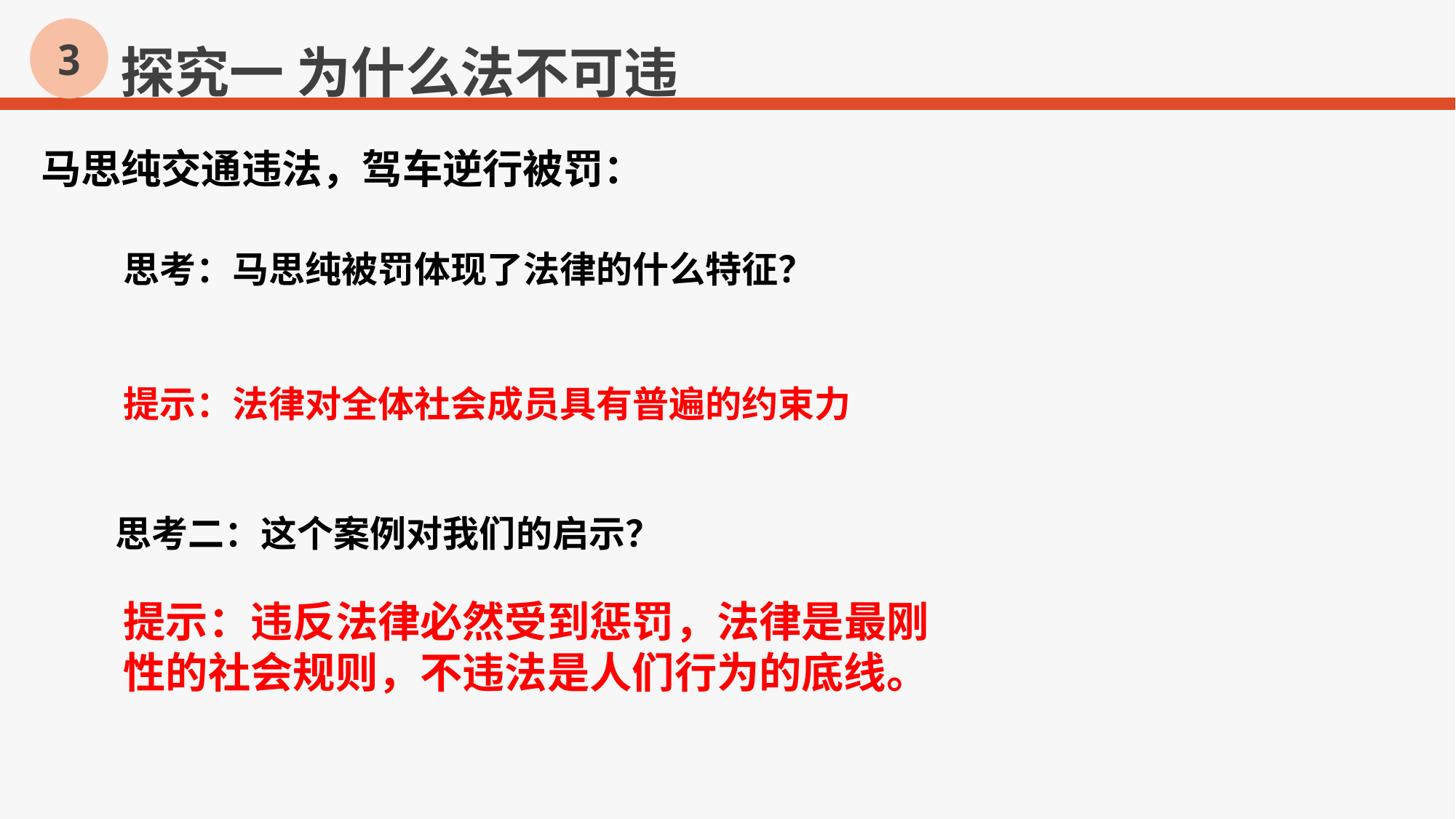

探究一 为什么法不可违
3

马思纯交通违法，驾车逆行被罚：
思考：马思纯被罚体现了法律的什么特征？
提示：法律对全体社会成员具有普遍的约束力
思考二：这个案例对我们的启示？
提示：违反法律必然受到惩罚，法律是最刚性的社会规则，不违法是人们行为的底线。